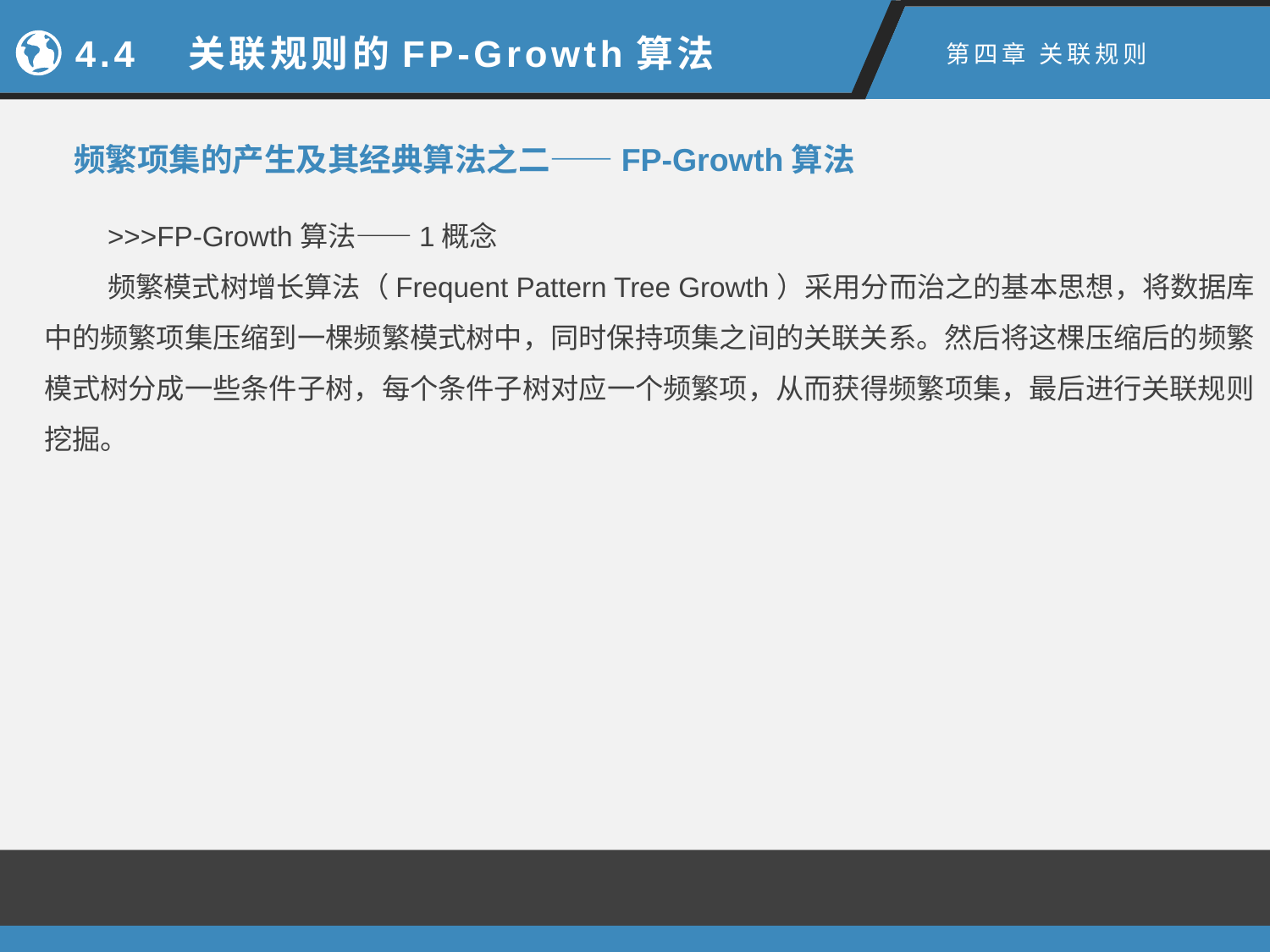

4.4　关联规则的FP-Growth算法

4.2　关联规则的挖掘过程

第四章 关联规则
频繁项集的产生及其经典算法之二——FP-Growth算法

>>>FP-Growth算法——1概念
频繁模式树增长算法（Frequent Pattern Tree Growth）采用分而治之的基本思想，将数据库中的频繁项集压缩到一棵频繁模式树中，同时保持项集之间的关联关系。然后将这棵压缩后的频繁模式树分成一些条件子树，每个条件子树对应一个频繁项，从而获得频繁项集，最后进行关联规则挖掘。